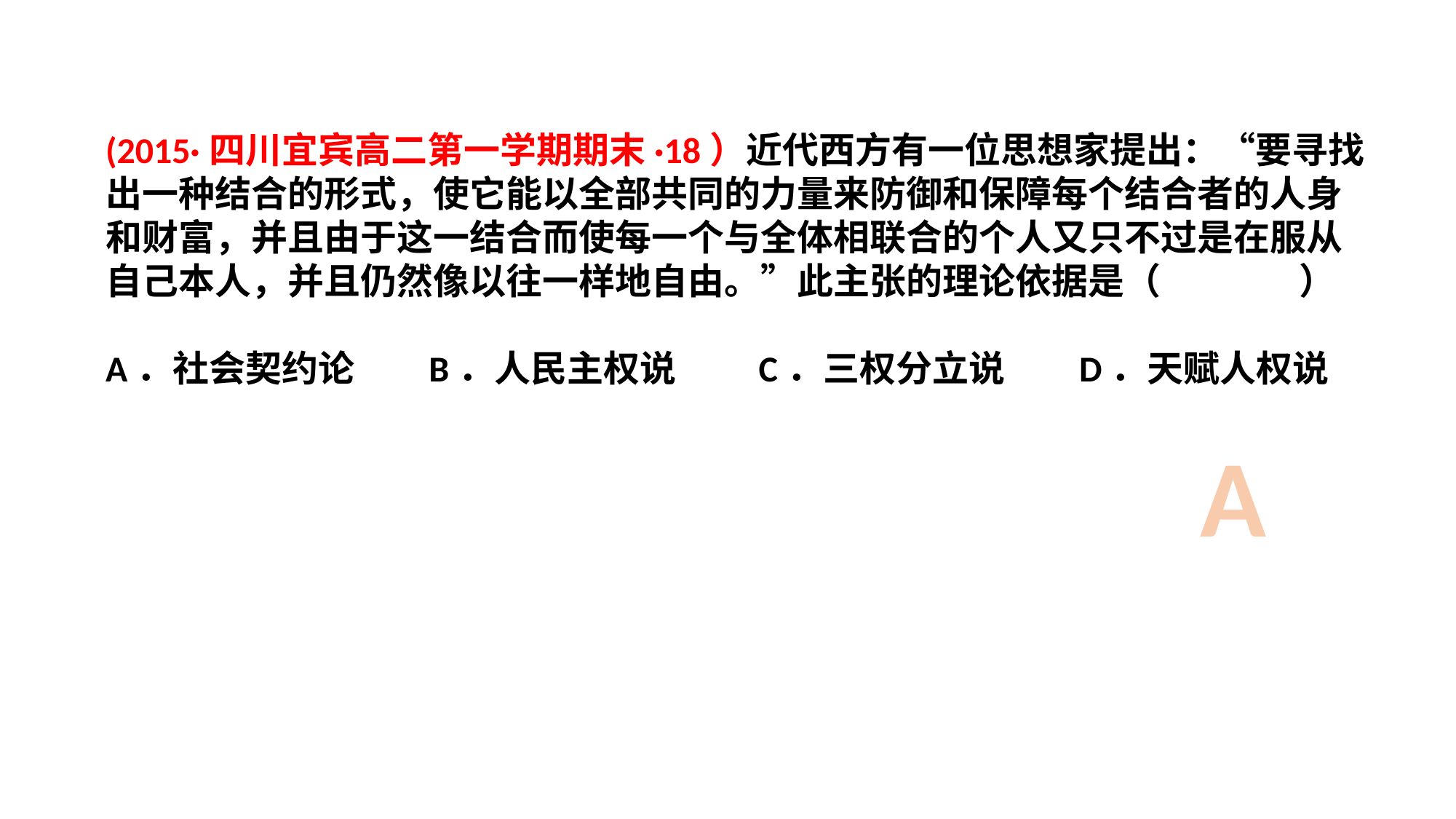

(2015·四川宜宾高二第一学期期末·18）近代西方有一位思想家提出：“要寻找出一种结合的形式，使它能以全部共同的力量来防御和保障每个结合者的人身和财富，并且由于这一结合而使每一个与全体相联合的个人又只不过是在服从自己本人，并且仍然像以往一样地自由。”此主张的理论依据是（　　        ）

A．社会契约论        B．人民主权说         C．三权分立说        D．天赋人权说

A